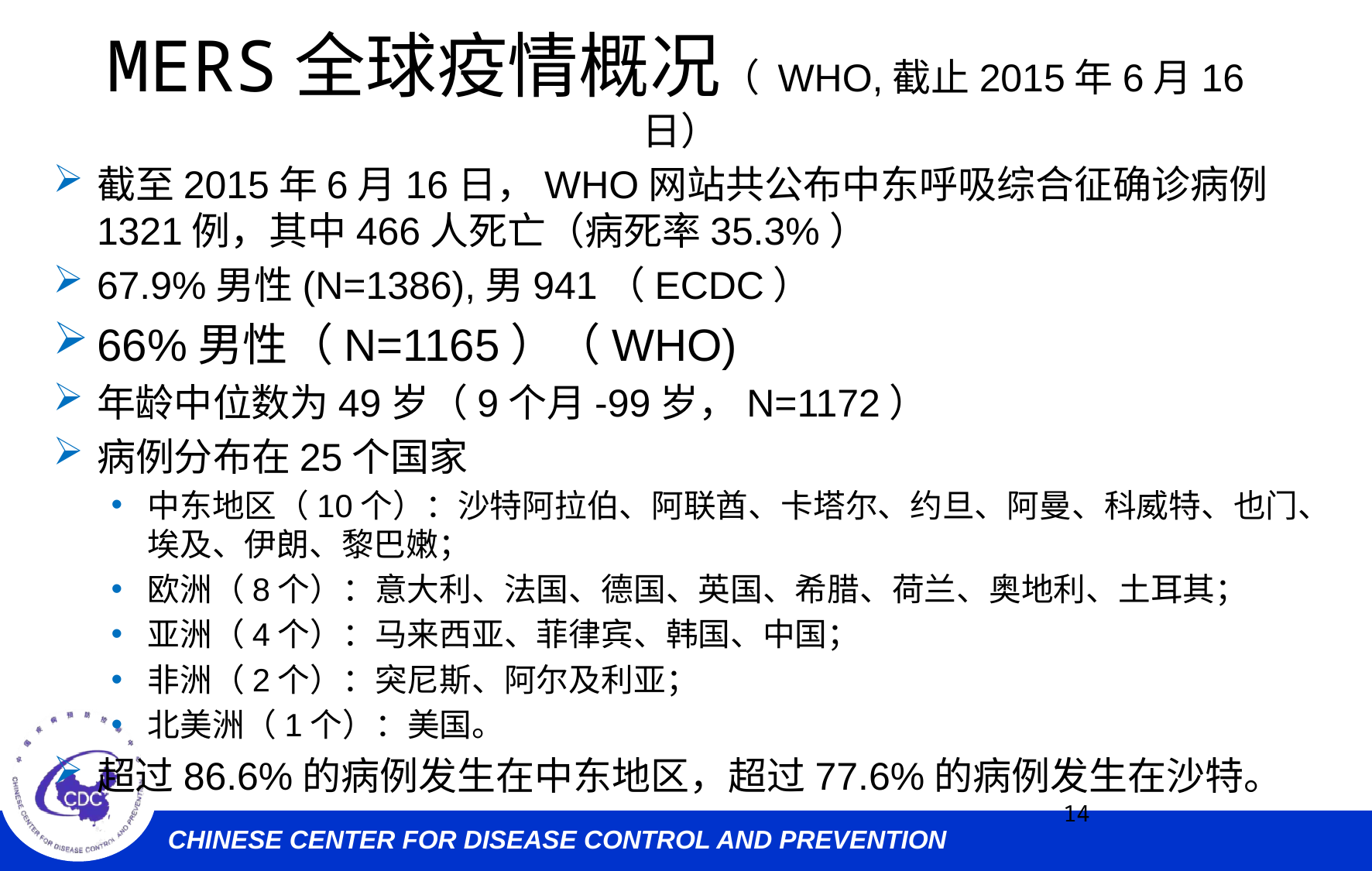

# MERS全球疫情概况（ WHO,截止2015年6月16日）
截至2015年6月16日，WHO网站共公布中东呼吸综合征确诊病例1321例，其中466人死亡（病死率35.3%）
67.9%男性(N=1386),男941（ECDC）
66%男性（N=1165）（WHO)
年龄中位数为49岁（9个月-99岁，N=1172）
病例分布在25个国家
中东地区（10个）：沙特阿拉伯、阿联酋、卡塔尔、约旦、阿曼、科威特、也门、埃及、伊朗、黎巴嫩；
欧洲（8个）：意大利、法国、德国、英国、希腊、荷兰、奥地利、土耳其；
亚洲（4个）：马来西亚、菲律宾、韩国、中国；
非洲（2个）：突尼斯、阿尔及利亚；
北美洲（1个）：美国。
超过86.6%的病例发生在中东地区，超过77.6%的病例发生在沙特。

14